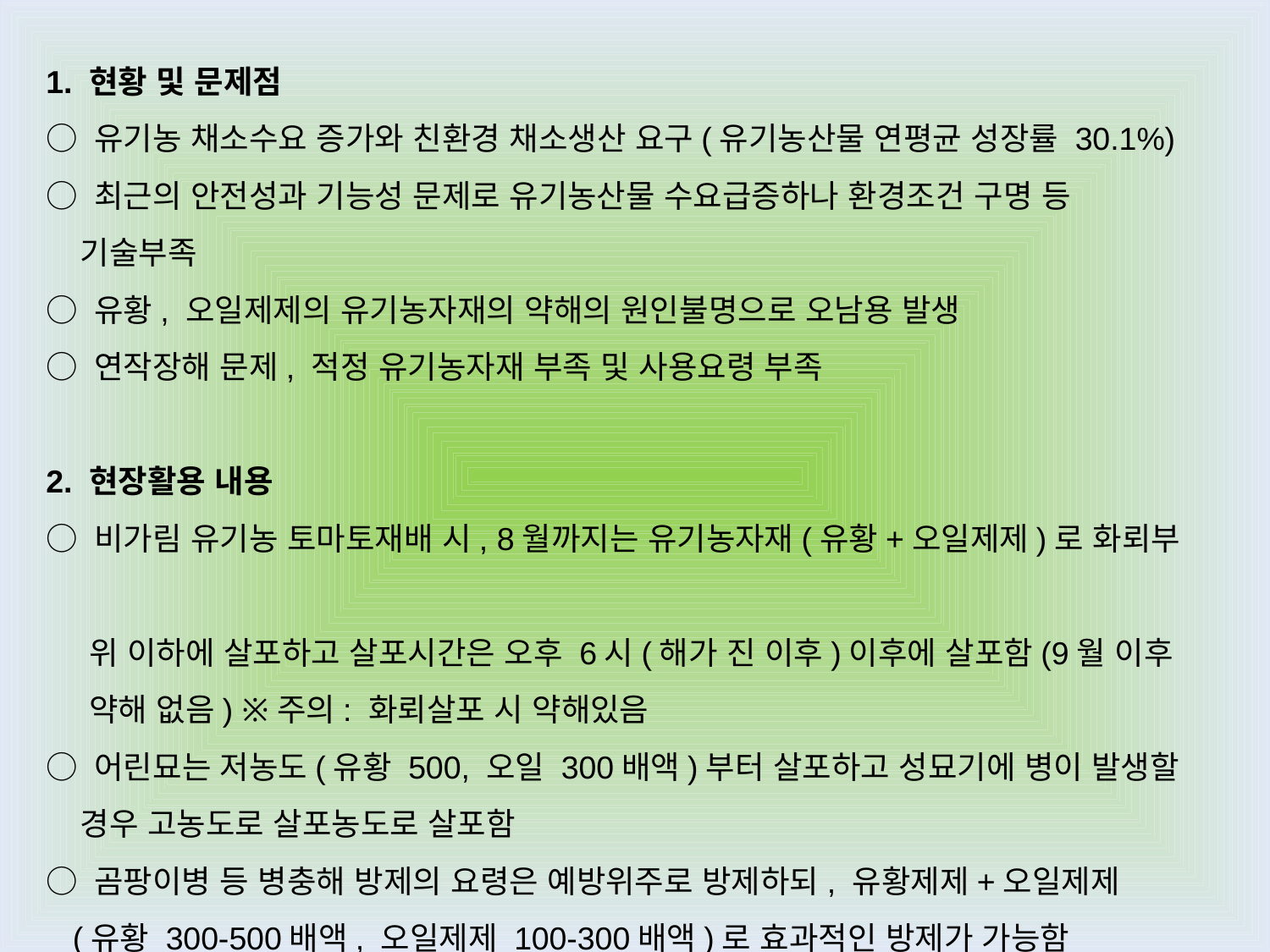

1. 현황 및 문제점
○ 유기농 채소수요 증가와 친환경 채소생산 요구(유기농산물 연평균 성장률 30.1%)
○ 최근의 안전성과 기능성 문제로 유기농산물 수요급증하나 환경조건 구명 등
   기술부족
○ 유황, 오일제제의 유기농자재의 약해의 원인불명으로 오남용 발생
○ 연작장해 문제, 적정 유기농자재 부족 및 사용요령 부족

2. 현장활용 내용
○ 비가림 유기농 토마토재배 시, 8월까지는 유기농자재(유황+오일제제)로 화뢰부
    위 이하에 살포하고 살포시간은 오후 6시(해가 진 이후)이후에 살포함(9월 이후
    약해 없음) ※ 주의: 화뢰살포 시 약해있음
○ 어린묘는 저농도(유황 500, 오일 300배액)부터 살포하고 성묘기에 병이 발생할
   경우 고농도로 살포농도로 살포함
○ 곰팡이병 등 병충해 방제의 요령은 예방위주로 방제하되, 유황제제+오일제제
   (유황 300-500배액, 오일제제 100-300배액)로 효과적인 방제가 가능함